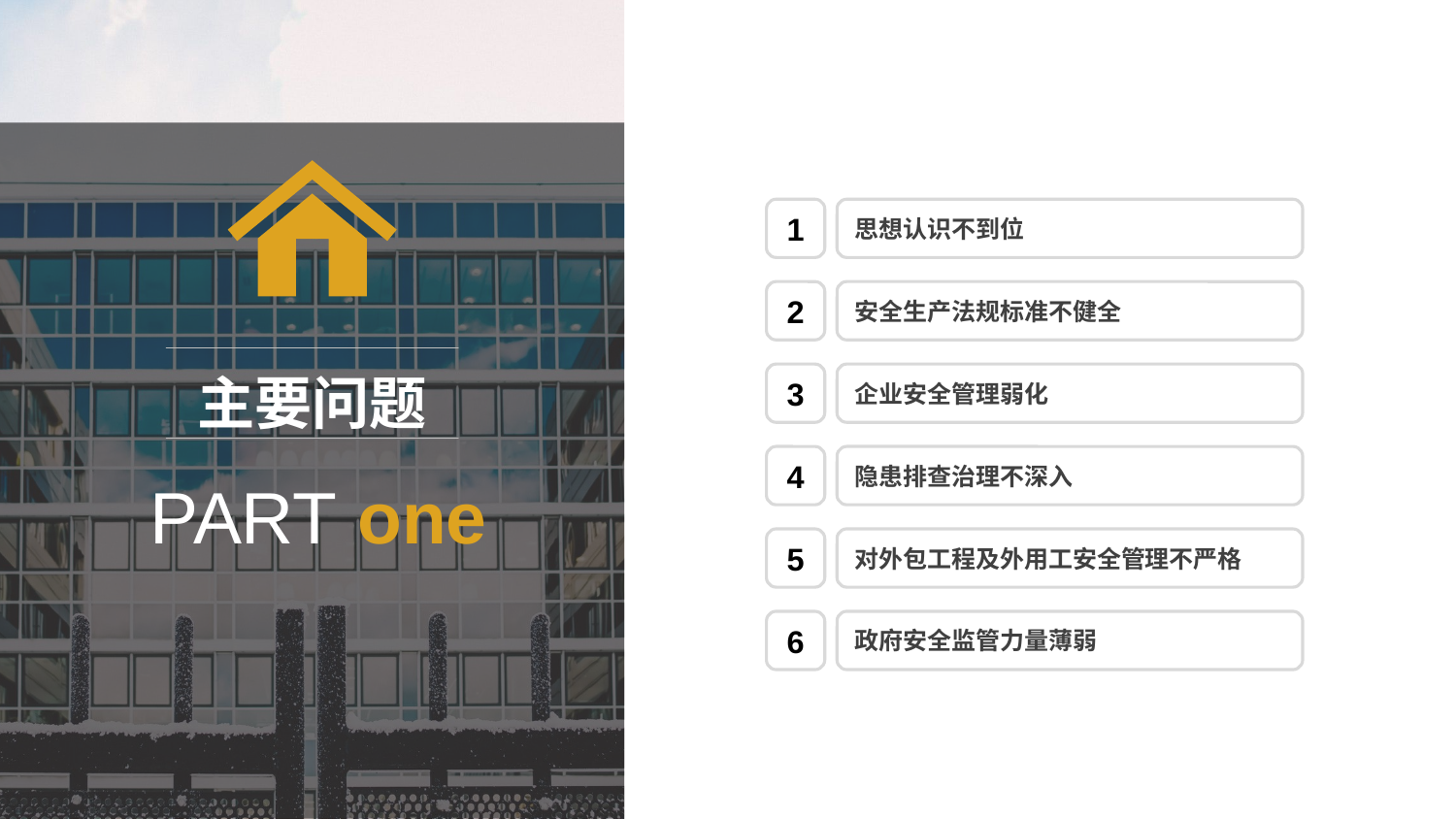

主要问题
1
思想认识不到位
2
安全生产法规标准不健全
3
企业安全管理弱化
4
隐患排查治理不深入
5
对外包工程及外用工安全管理不严格
6
政府安全监管力量薄弱
PART one